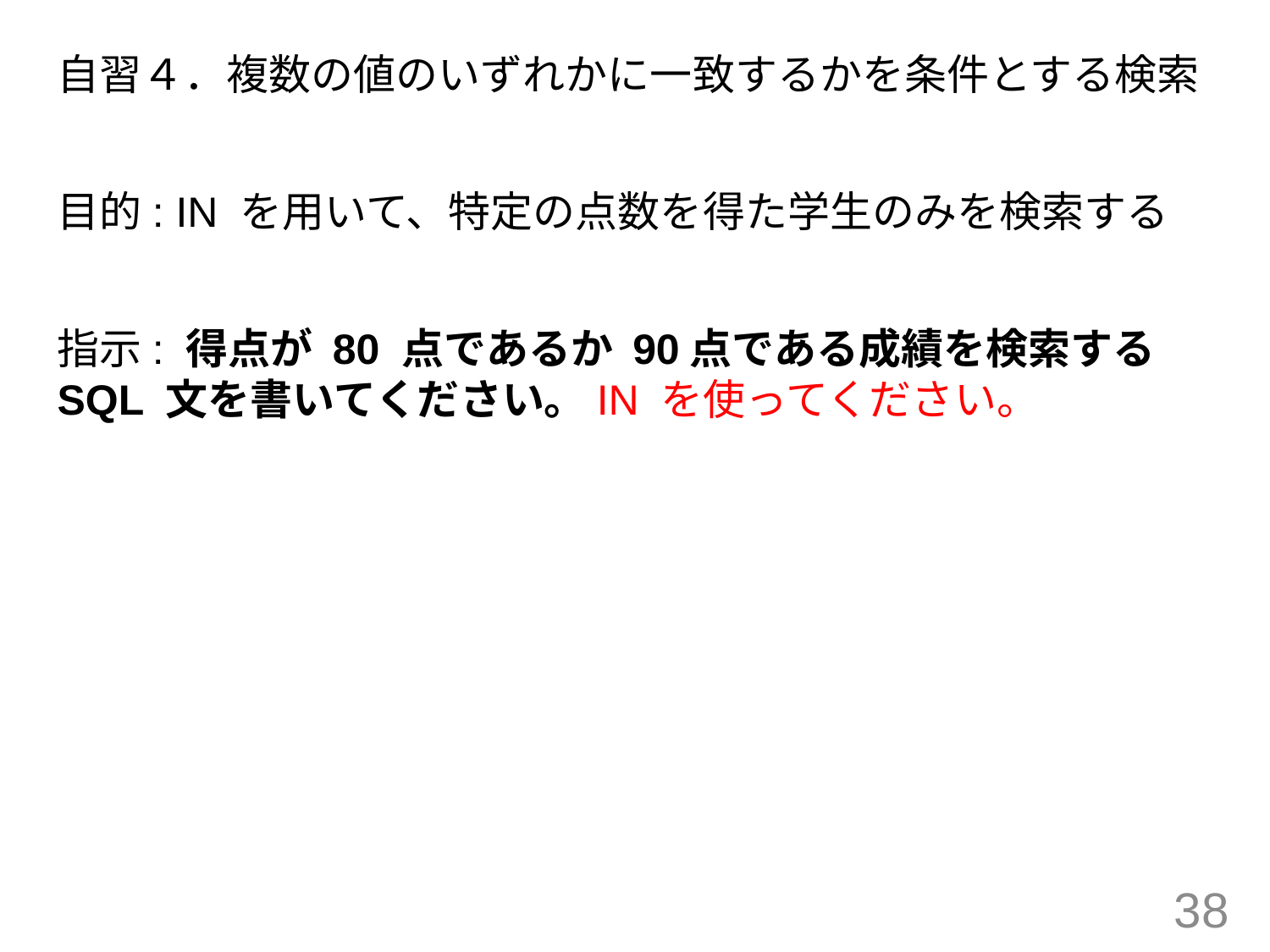

自習４．複数の値のいずれかに一致するかを条件とする検索

目的: IN を用いて、特定の点数を得た学生のみを検索する

指示: 得点が 80 点であるか 90点である成績を検索するSQL 文を書いてください。IN を使ってください。

38